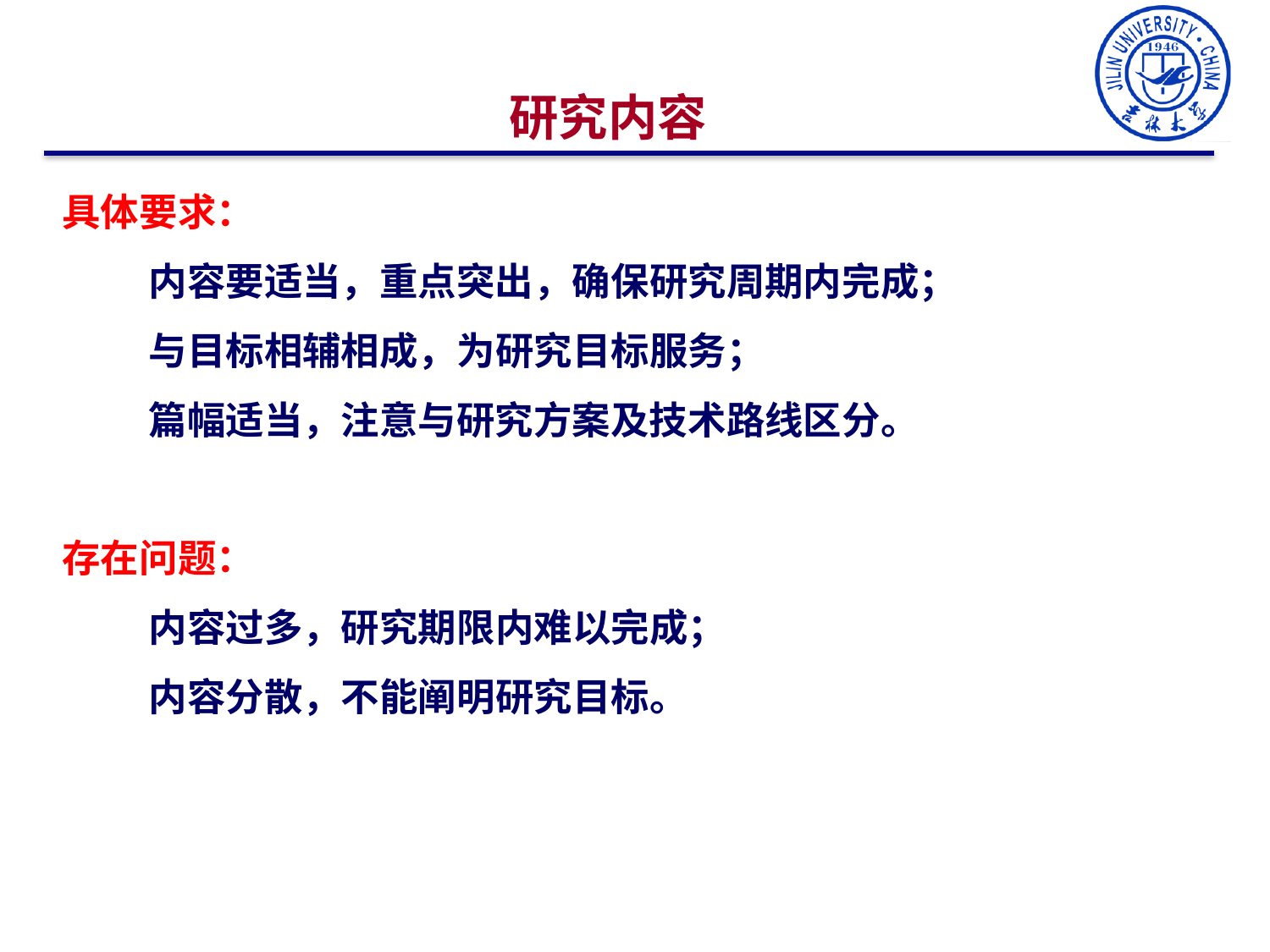

研究内容
具体要求：
         内容要适当，重点突出，确保研究周期内完成；
         与目标相辅相成，为研究目标服务；
         篇幅适当，注意与研究方案及技术路线区分。

存在问题：
         内容过多，研究期限内难以完成；
         内容分散，不能阐明研究目标。